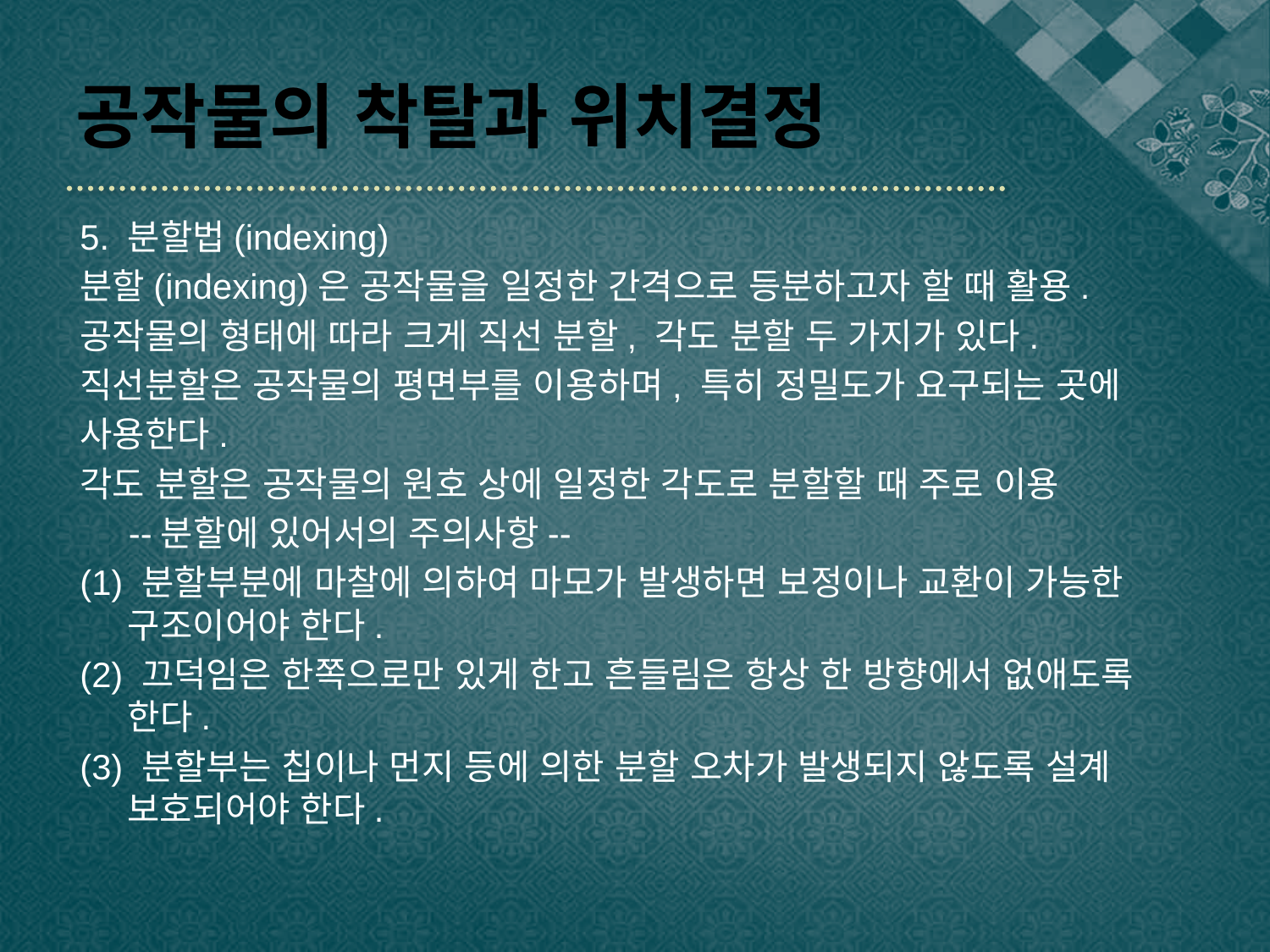

# 공작물의 착탈과 위치결정
5. 분할법(indexing)
분할(indexing)은 공작물을 일정한 간격으로 등분하고자 할 때 활용.
공작물의 형태에 따라 크게 직선 분할, 각도 분할 두 가지가 있다.
직선분할은 공작물의 평면부를 이용하며, 특히 정밀도가 요구되는 곳에
사용한다.
각도 분할은 공작물의 원호 상에 일정한 각도로 분할할 때 주로 이용
     --분할에 있어서의 주의사항--
(1) 분할부분에 마찰에 의하여 마모가 발생하면 보정이나 교환이 가능한 구조이어야 한다.
(2) 끄덕임은 한쪽으로만 있게 한고 흔들림은 항상 한 방향에서 없애도록 한다.
(3) 분할부는 칩이나 먼지 등에 의한 분할 오차가 발생되지 않도록 설계 보호되어야 한다.